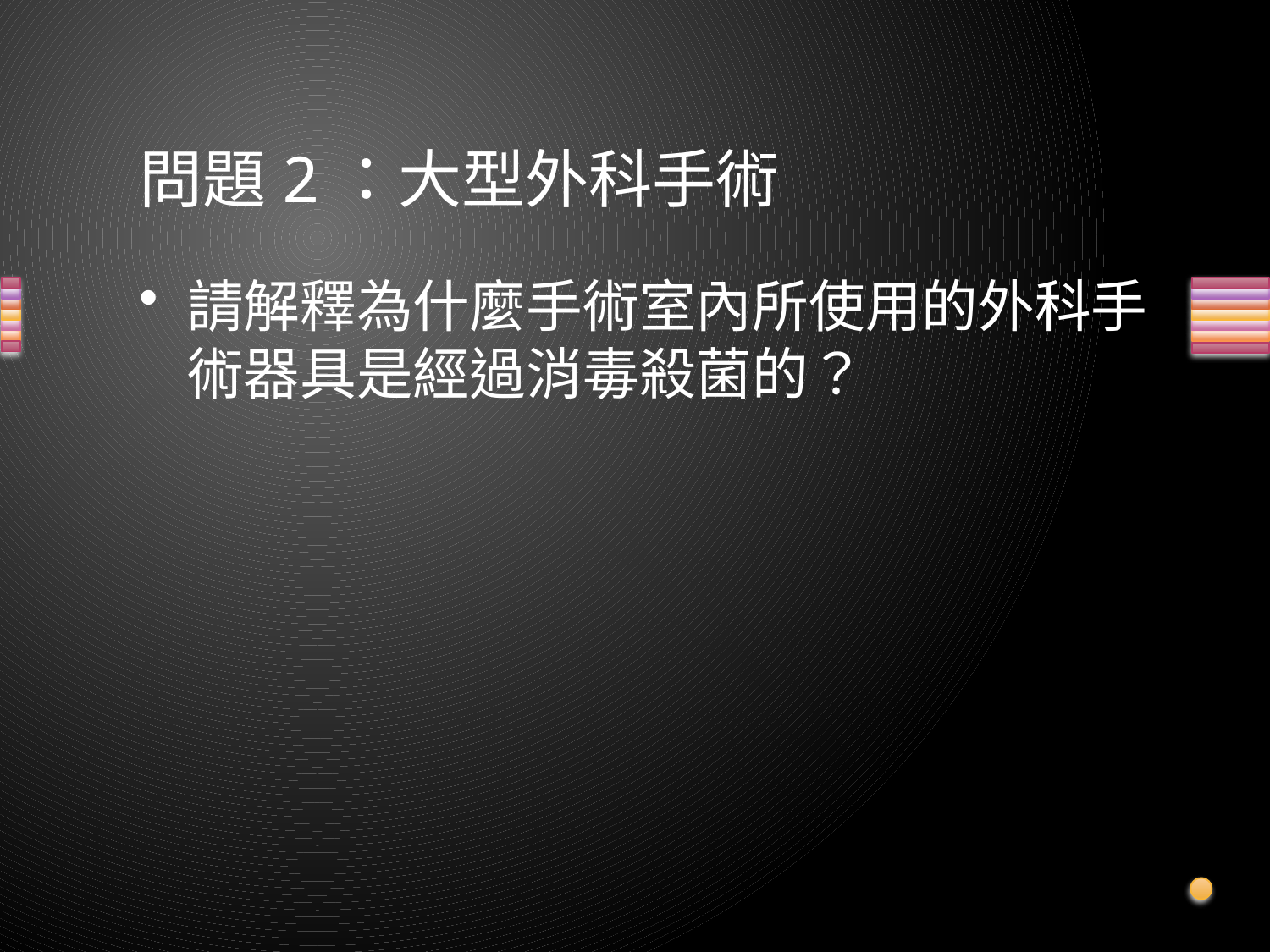

# 問題2：大型外科手術
請解釋為什麼手術室內所使用的外科手術器具是經過消毒殺菌的？